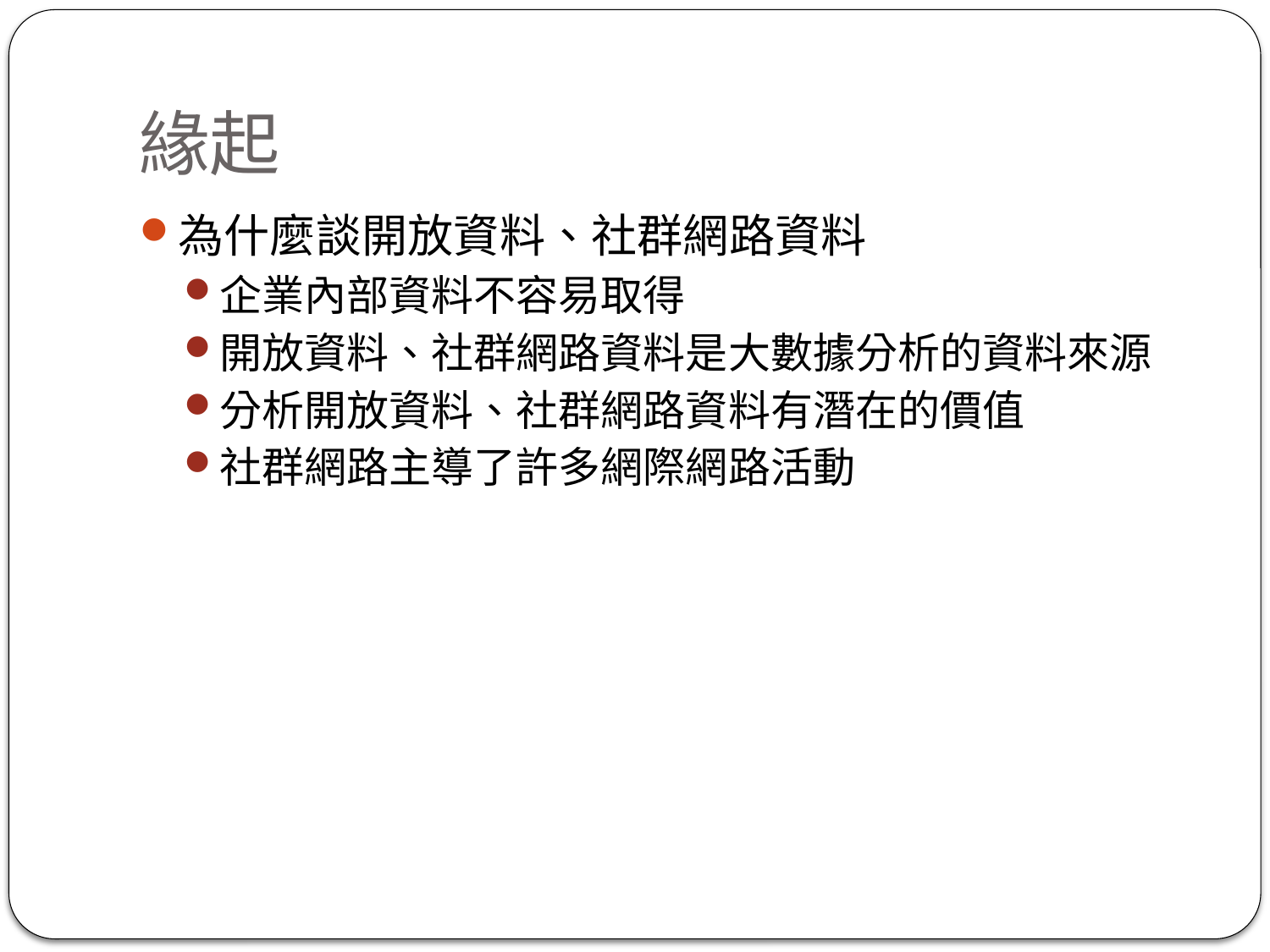

# 緣起
為什麼談開放資料、社群網路資料
企業內部資料不容易取得
開放資料、社群網路資料是大數據分析的資料來源
分析開放資料、社群網路資料有潛在的價值
社群網路主導了許多網際網路活動